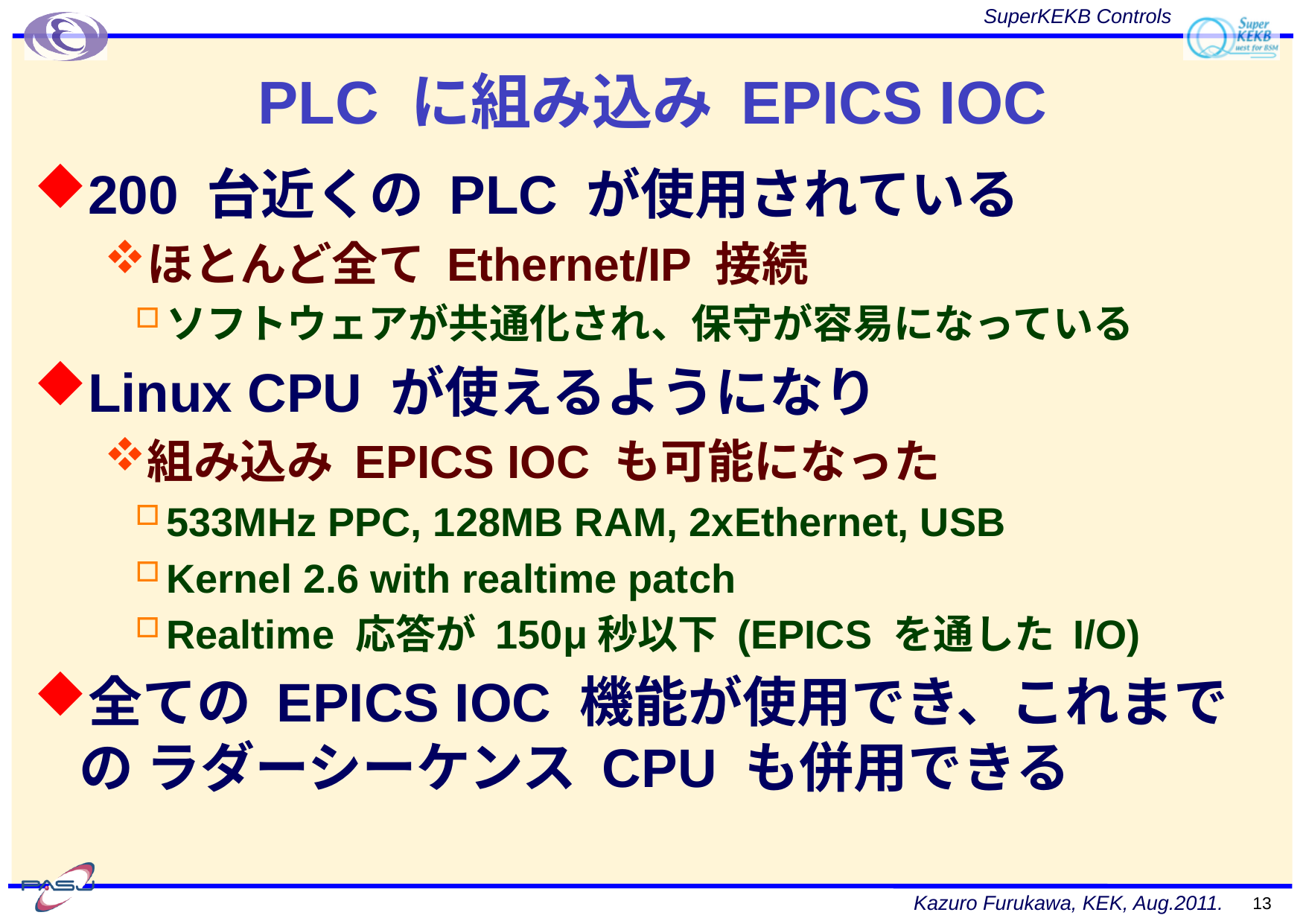

# PLC に組み込み EPICS IOC
200 台近くの PLC が使用されている
ほとんど全て Ethernet/IP 接続
ソフトウェアが共通化され、保守が容易になっている
Linux CPU が使えるようになり
組み込み EPICS IOC も可能になった
533MHz PPC, 128MB RAM, 2xEthernet, USB
Kernel 2.6 with realtime patch
Realtime 応答が 150μ秒以下 (EPICS を通した I/O)
全ての EPICS IOC 機能が使用でき、これまでの ラダーシーケンス CPU も併用できる
13